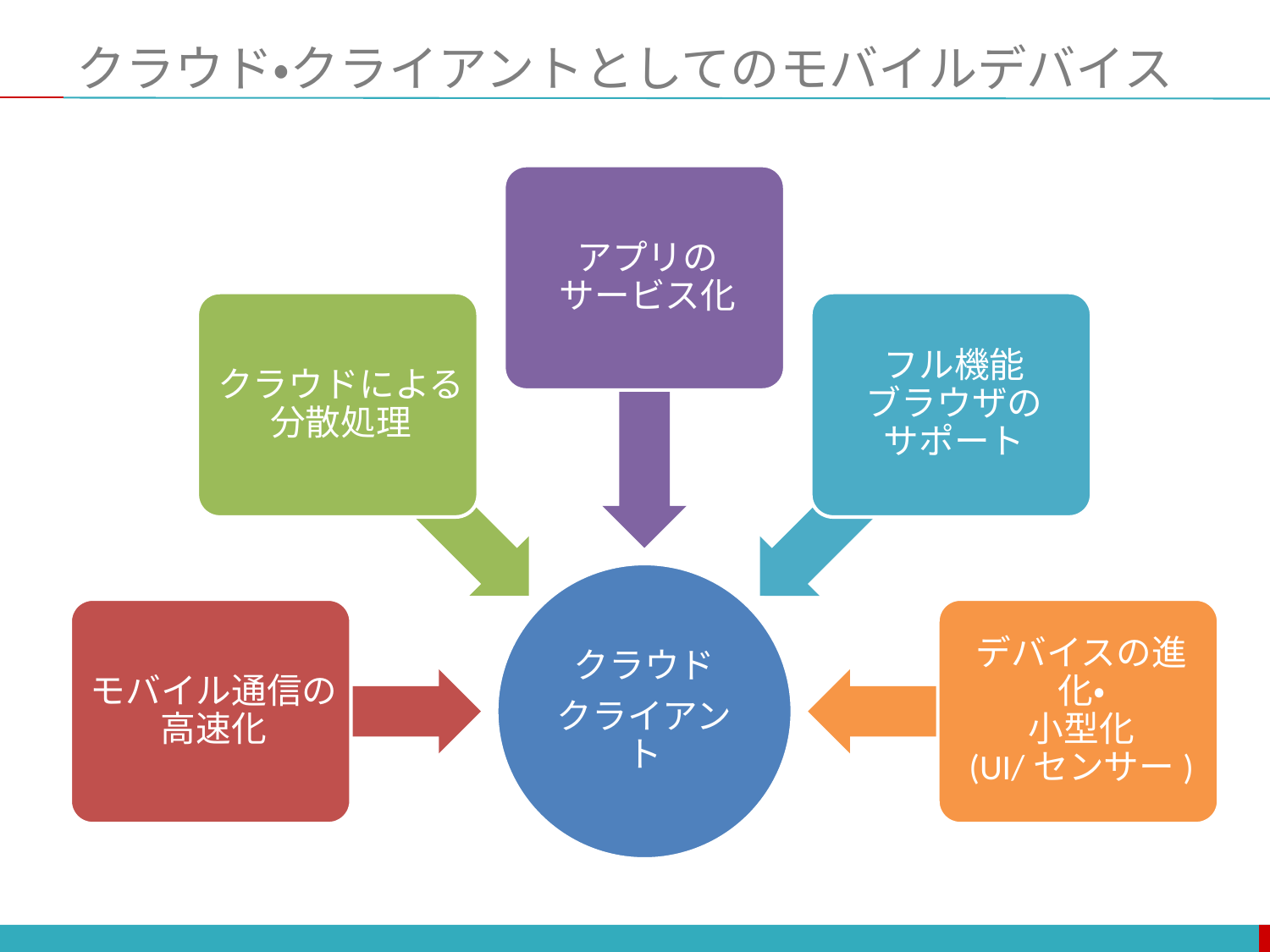

# クラウド・クライアントとしてのモバイルデバイス
クラウド
クライアント
モバイル通信の
高速化
クラウドによる
分散処理
アプリの
サービス化
フル機能
ブラウザの
サポート
デバイスの進化・
小型化
(UI/センサー)